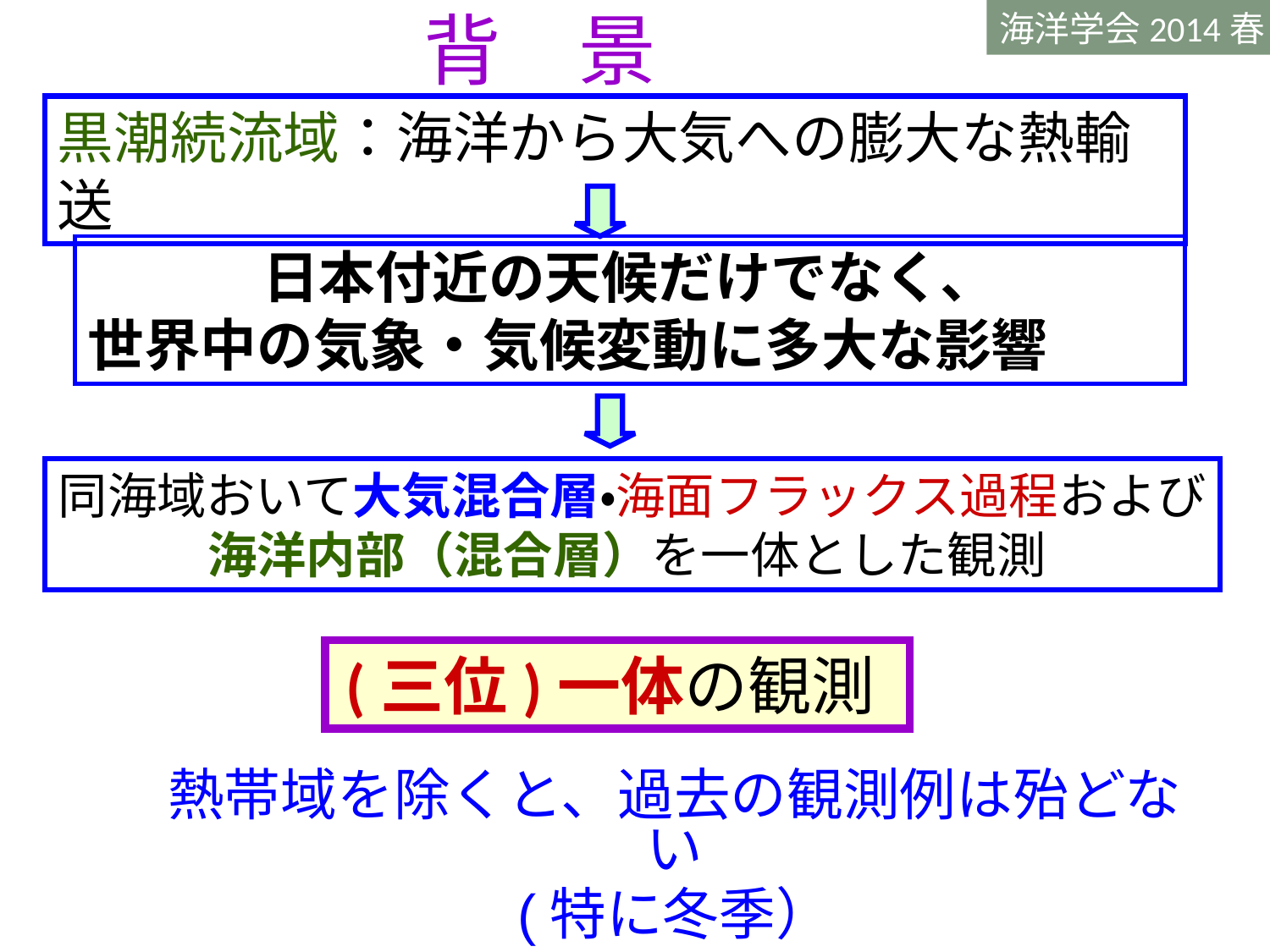

背　景
海洋学会2014春
黒潮続流域：海洋から大気への膨大な熱輸送

日本付近の天候だけでなく、
世界中の気象・気候変動に多大な影響

同海域おいて大気混合層・海面フラックス過程および
海洋内部（混合層）を一体とした観測
(三位)一体の観測
熱帯域を除くと、過去の観測例は殆どない
(特に冬季）